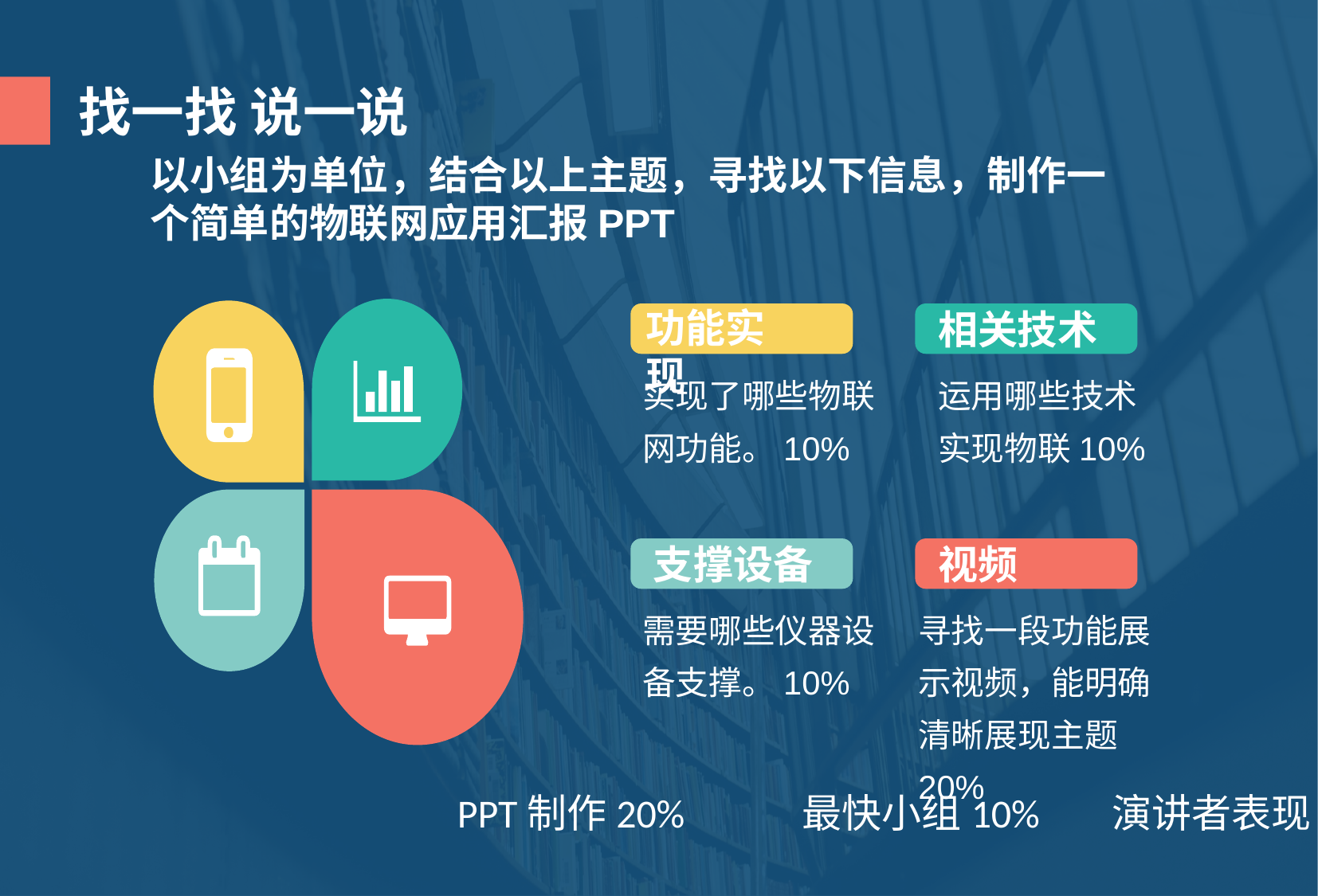

找一找 说一说
以小组为单位，结合以上主题，寻找以下信息，制作一个简单的物联网应用汇报PPT
功能实现

实现了哪些物联网功能。10%

相关技术

运用哪些技术实现物联10%

支撑设备

需要哪些仪器设备支撑。10%
视频

寻找一段功能展示视频，能明确清晰展现主题20%

PPT制作20%            最快小组10%       演讲者表现20%